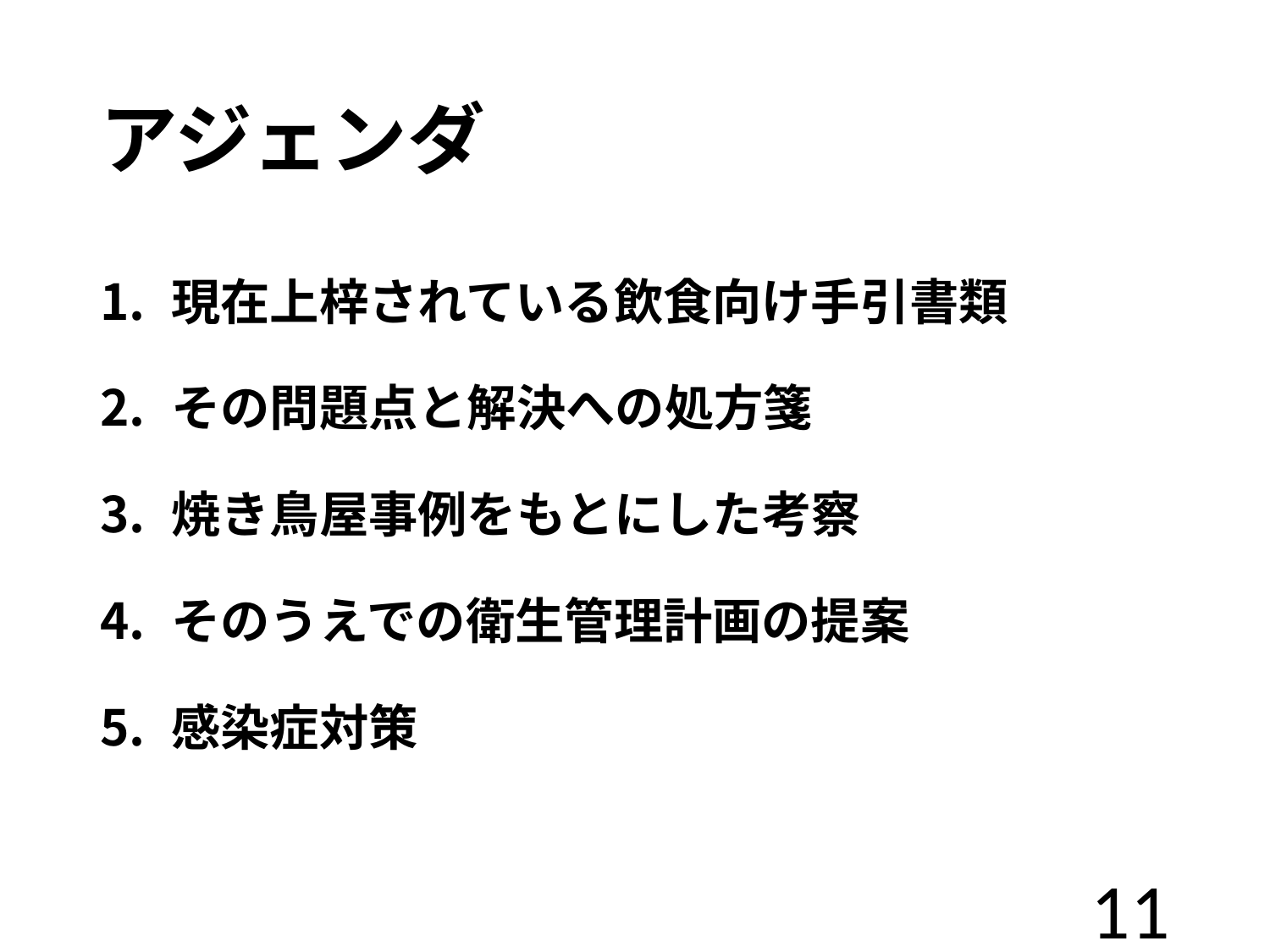

# アジェンダ
現在上梓されている飲食向け手引書類
その問題点と解決への処方箋
焼き鳥屋事例をもとにした考察
そのうえでの衛生管理計画の提案
感染症対策

11